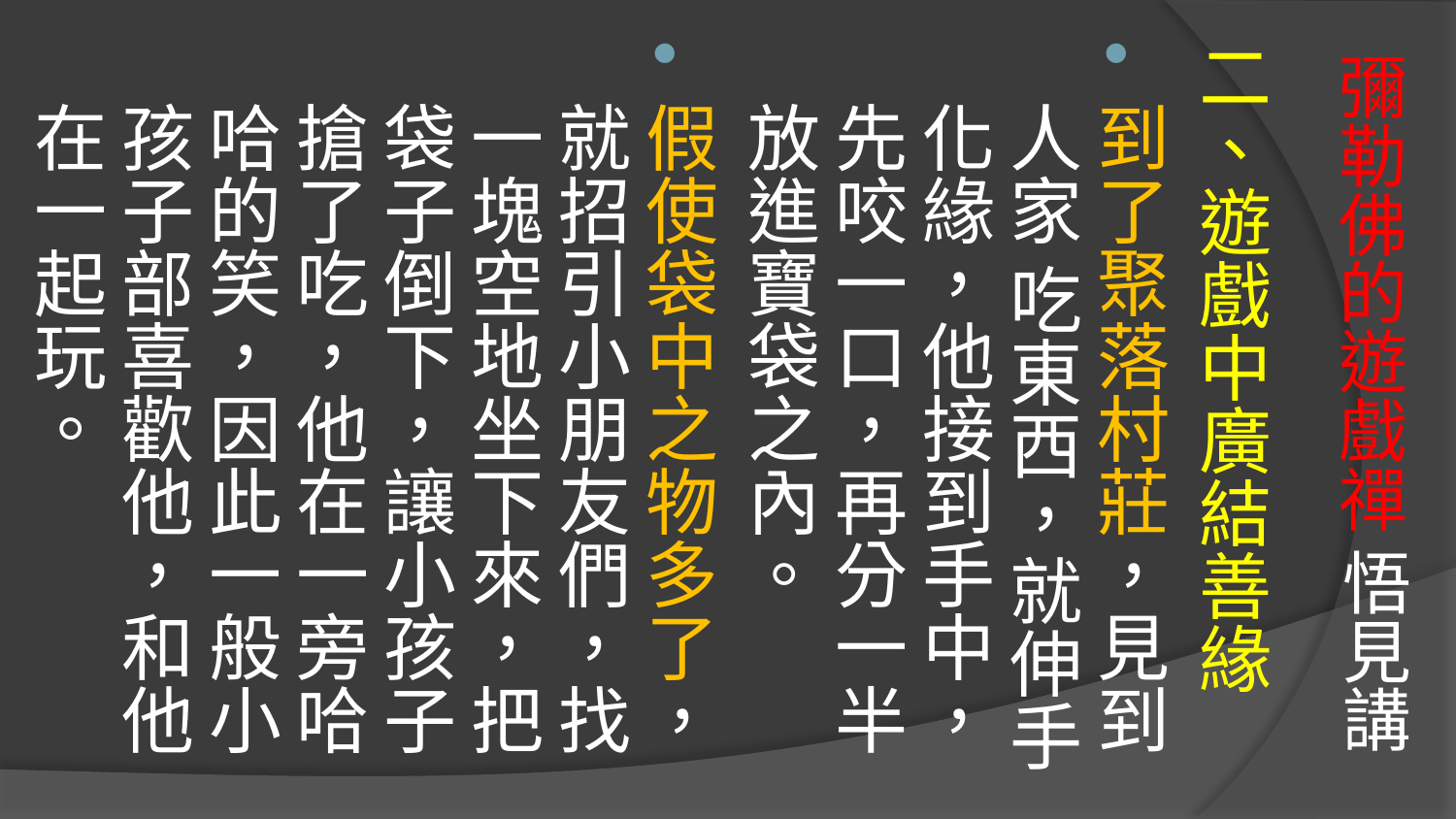

二、遊戲中廣結善緣
到了聚落村莊，見到人家 吃東西，就伸手化緣，他接到手中，先咬一口，再分一半放進寶袋之內。
假使袋中之物多了，就招引小朋友們，找一塊空地坐下來，把袋子倒下，讓小孩子搶了吃，他在一旁哈哈的笑，因此一般小孩子部喜歡他，和他在一起玩。
# 彌勒佛的遊戲禪 悟見講